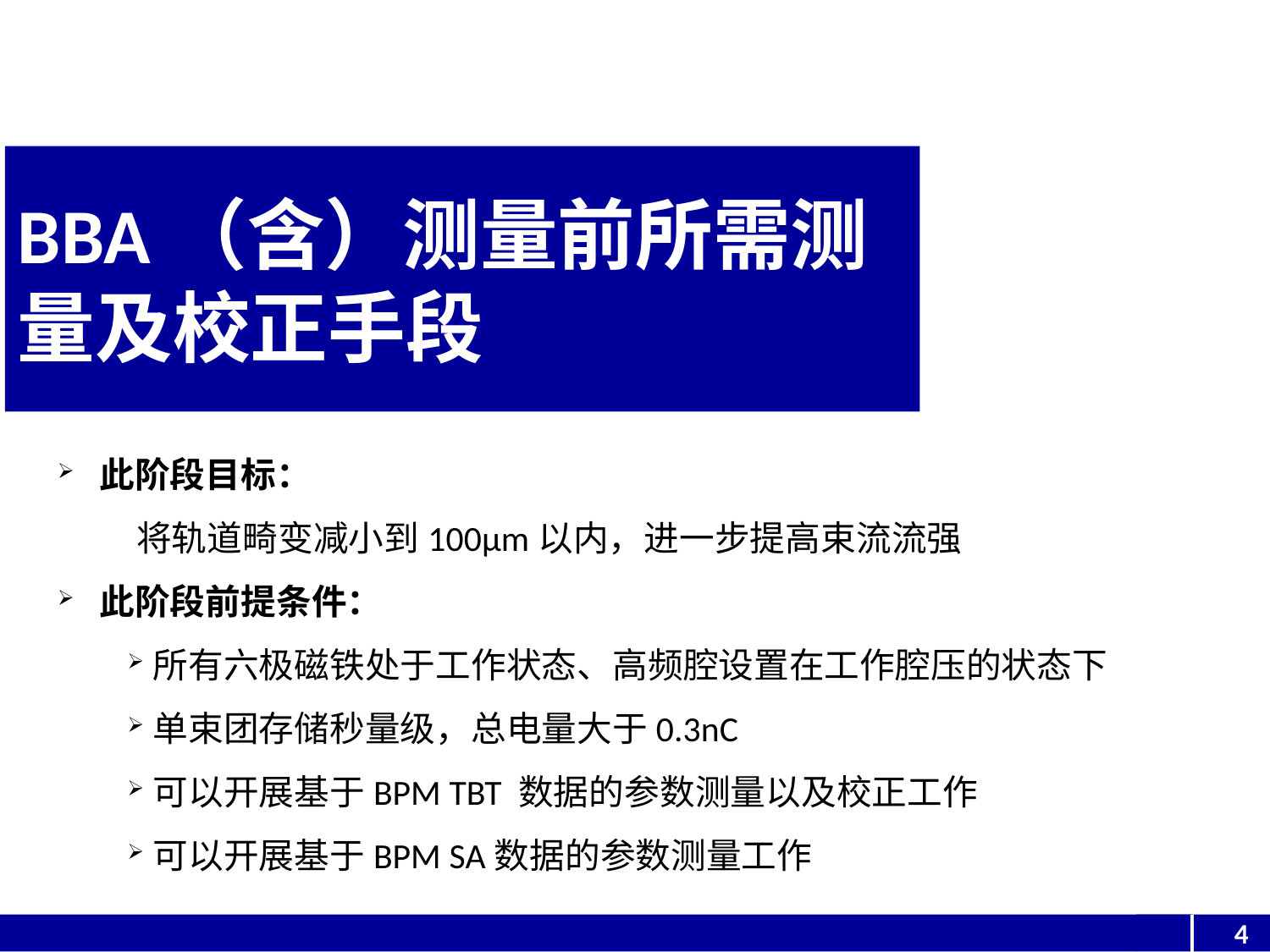

BBA（含）测量前所需测量及校正手段
 此阶段目标：
         将轨道畸变减小到100µm以内，进一步提高束流流强
 此阶段前提条件：
所有六极磁铁处于工作状态、高频腔设置在工作腔压的状态下
单束团存储秒量级，总电量大于0.3nC
可以开展基于BPM TBT 数据的参数测量以及校正工作
可以开展基于BPM SA数据的参数测量工作